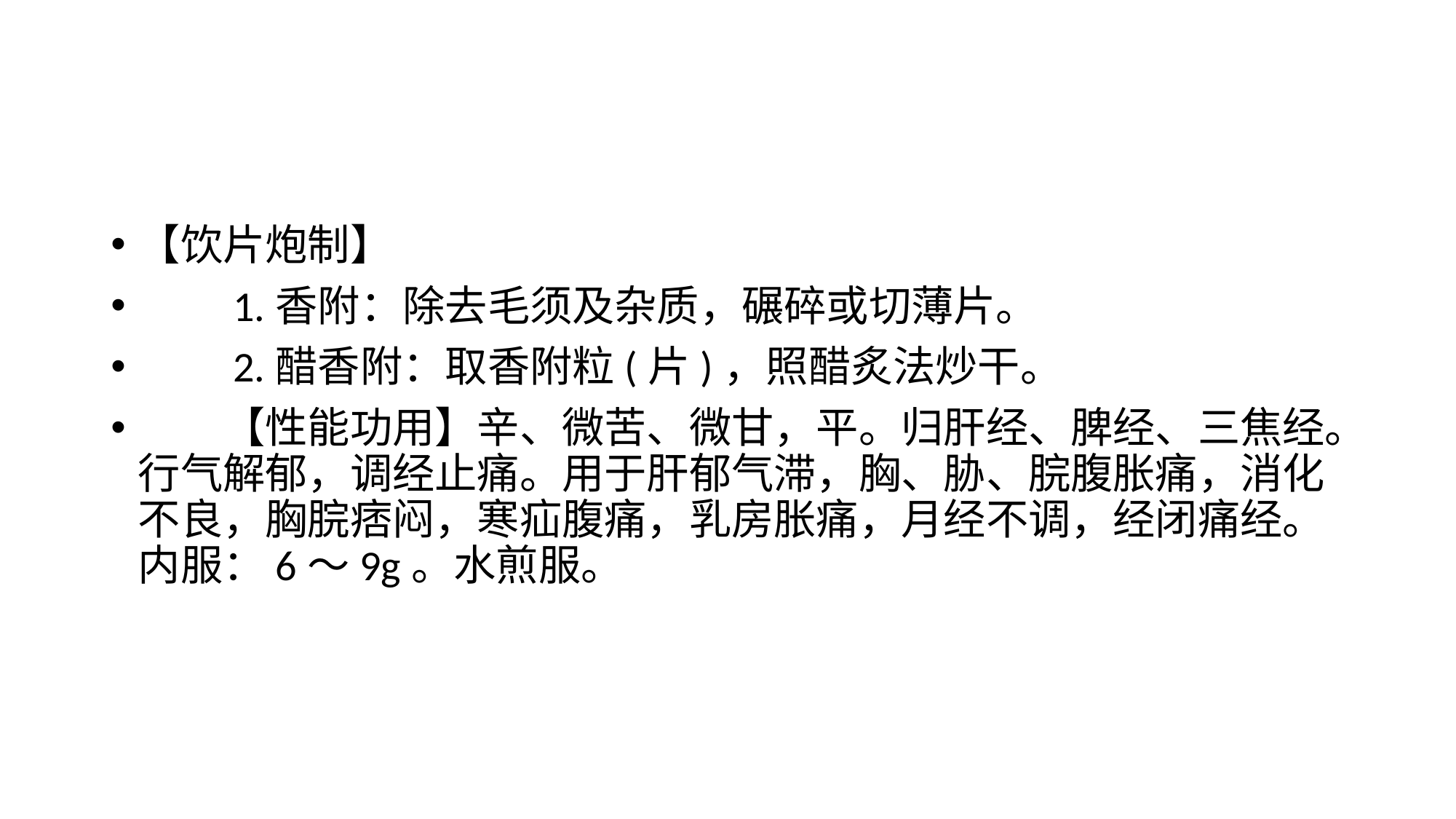

#
【饮片炮制】
　　1.香附：除去毛须及杂质，碾碎或切薄片。
　　2.醋香附：取香附粒(片)，照醋炙法炒干。
　　【性能功用】辛、微苦、微甘，平。归肝经、脾经、三焦经。行气解郁，调经止痛。用于肝郁气滞，胸、胁、脘腹胀痛，消化不良，胸脘痞闷，寒疝腹痛，乳房胀痛，月经不调，经闭痛经。内服：6～9g。水煎服。